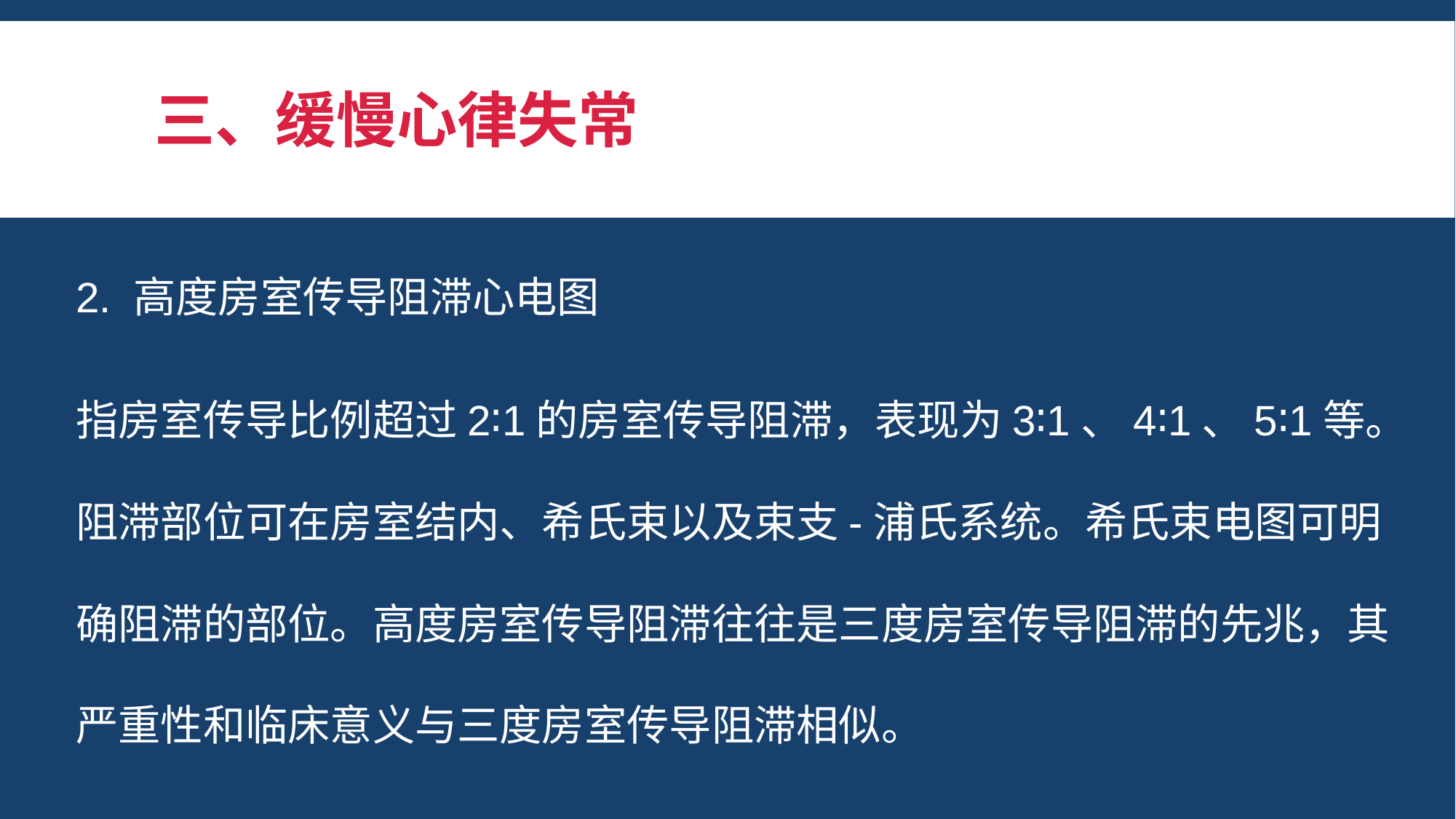

# 三、缓慢心律失常
2. 高度房室传导阻滞心电图
指房室传导比例超过2∶1的房室传导阻滞，表现为3∶1、4∶1、5∶1等。阻滞部位可在房室结内、希氏束以及束支-浦氏系统。希氏束电图可明确阻滞的部位。高度房室传导阻滞往往是三度房室传导阻滞的先兆，其严重性和临床意义与三度房室传导阻滞相似。